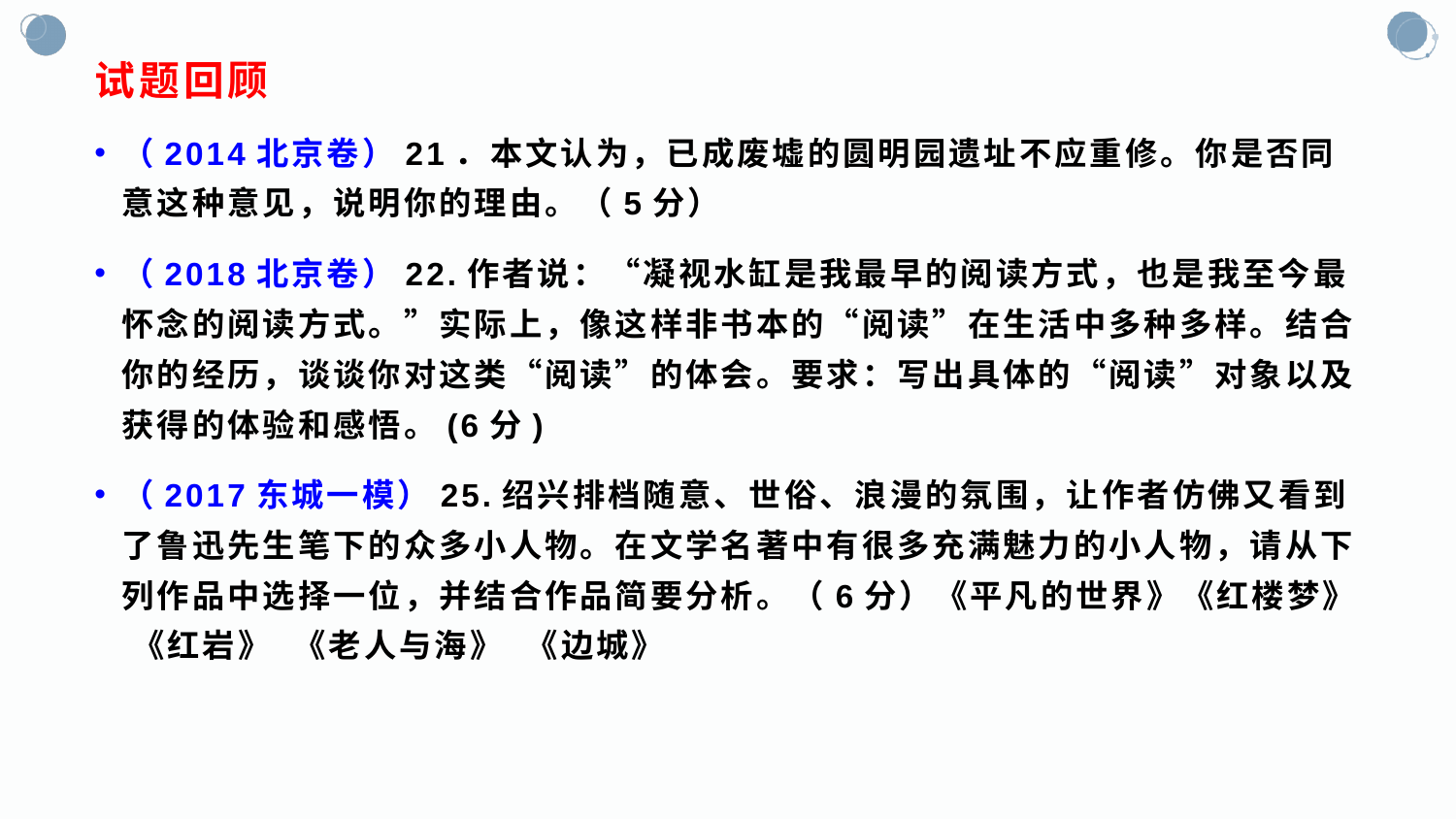

# 试题回顾
（2014北京卷）21．本文认为，已成废墟的圆明园遗址不应重修。你是否同意这种意见，说明你的理由。（5分）
（2018北京卷）22.作者说：“凝视水缸是我最早的阅读方式，也是我至今最怀念的阅读方式。”实际上，像这样非书本的“阅读”在生活中多种多样。结合你的经历，谈谈你对这类“阅读”的体会。要求：写出具体的“阅读”对象以及获得的体验和感悟。(6分)
（2017东城一模）25.绍兴排档随意、世俗、浪漫的氛围，让作者仿佛又看到了鲁迅先生笔下的众多小人物。在文学名著中有很多充满魅力的小人物，请从下列作品中选择一位，并结合作品简要分析。（6分）《平凡的世界》《红楼梦》  《红岩》  《老人与海》  《边城》